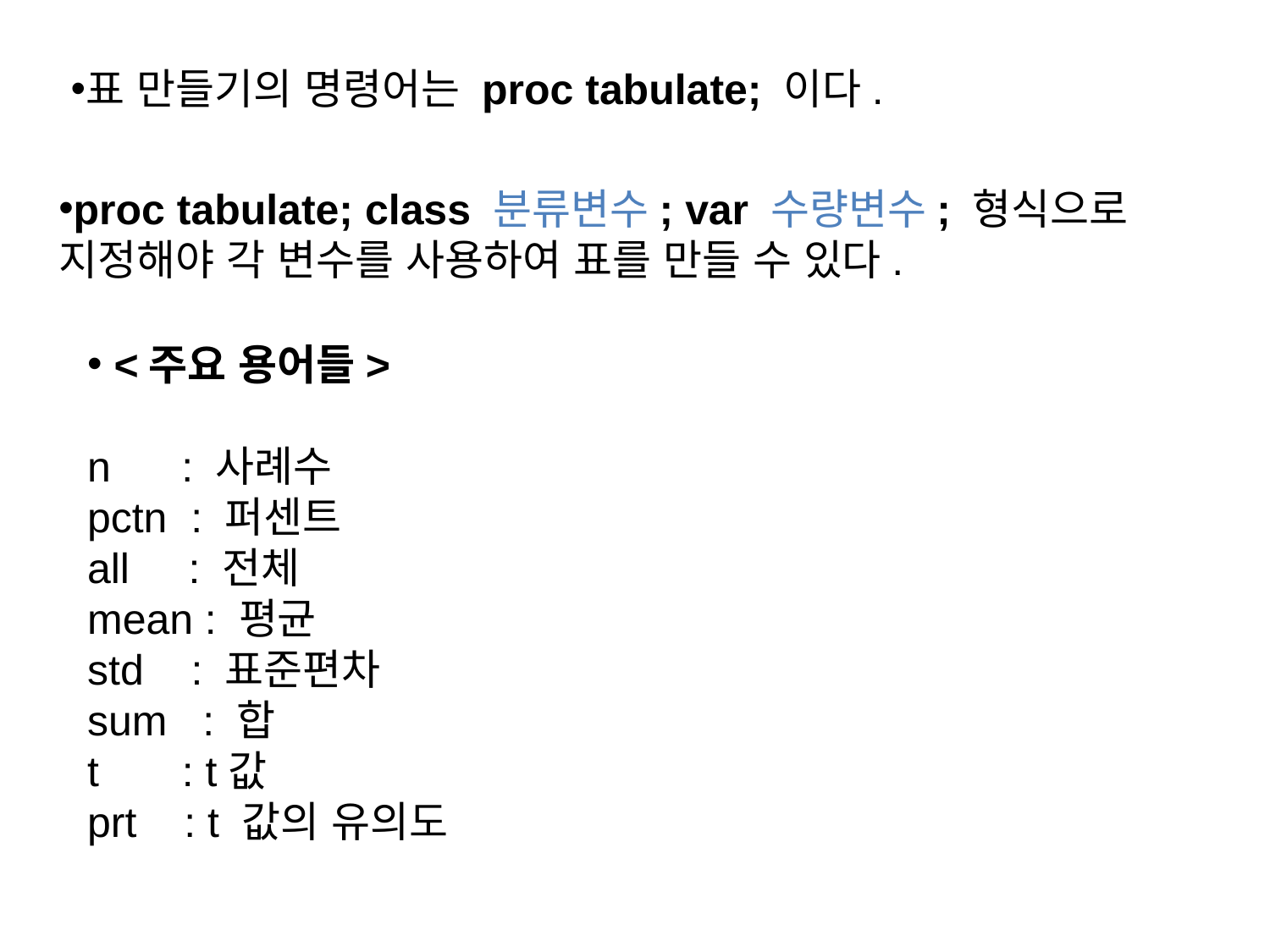

표 만들기의 명령어는 proc tabulate; 이다.
proc tabulate; class 분류변수; var 수량변수; 형식으로
지정해야 각 변수를 사용하여 표를 만들 수 있다.
 <주요 용어들>

n      : 사례수
pctn  : 퍼센트
all     : 전체
mean : 평균
std    : 표준편차
sum   : 합
t       : t값
prt    : t 값의 유의도